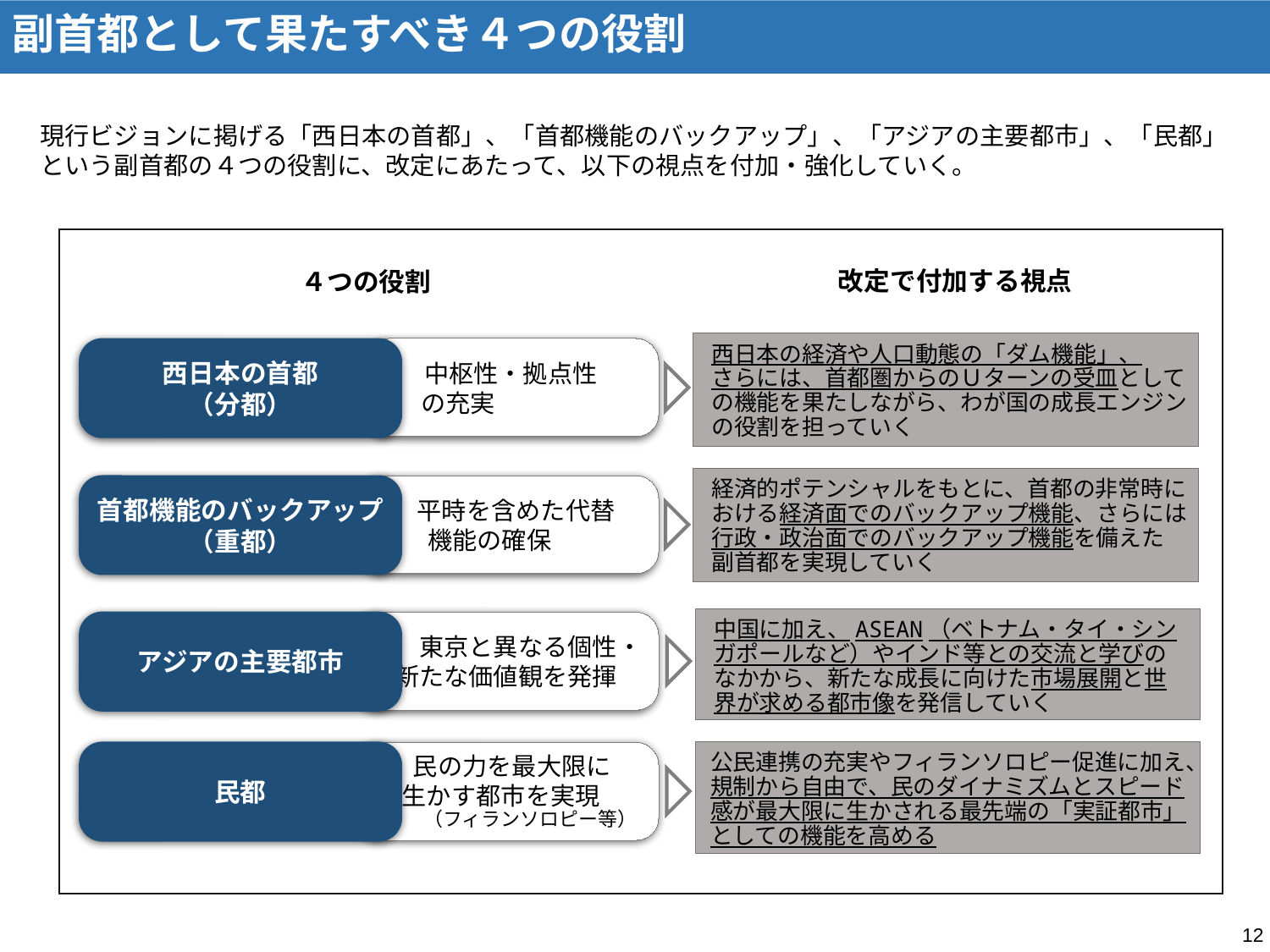

副首都として果たすべき４つの役割
副首都として果たすべき４つの役割
現行ビジョンに掲げる「西日本の首都」、「首都機能のバックアップ」、「アジアの主要都市」、「民都」という副首都の４つの役割に、改定にあたって、以下の視点を付加・強化していく。

　改定で付加する視点
４つの役割
西日本の経済や人口動態の「ダム機能」、
さらには、首都圏からのＵターンの受皿として
の機能を果たしながら、わが国の成長エンジン
の役割を担っていく
西日本の首都
（分都）
      中枢性・拠点性
　  の充実

経済的ポテンシャルをもとに、首都の非常時に
おける経済面でのバックアップ機能、さらには
行政・政治面でのバックアップ機能を備えた
副首都を実現していく
首都機能のバックアップ
（重都）
      平時を含めた代替
　　機能の確保

中国に加え、ASEAN（ベトナム・タイ・シンガポールなど）やインド等との交流と学びのなかから、新たな成長に向けた市場展開と世界が求める都市像を発信していく
アジアの主要都市
  　  東京と異なる個性・
    新たな価値観を発揮

民都
公民連携の充実やフィランソロピー促進に加え、規制から自由で、民のダイナミズムとスピード感が最大限に生かされる最先端の「実証都市」としての機能を高める
      民の力を最大限に
    生かす都市を実現
　　（フィランソロピー等）

12